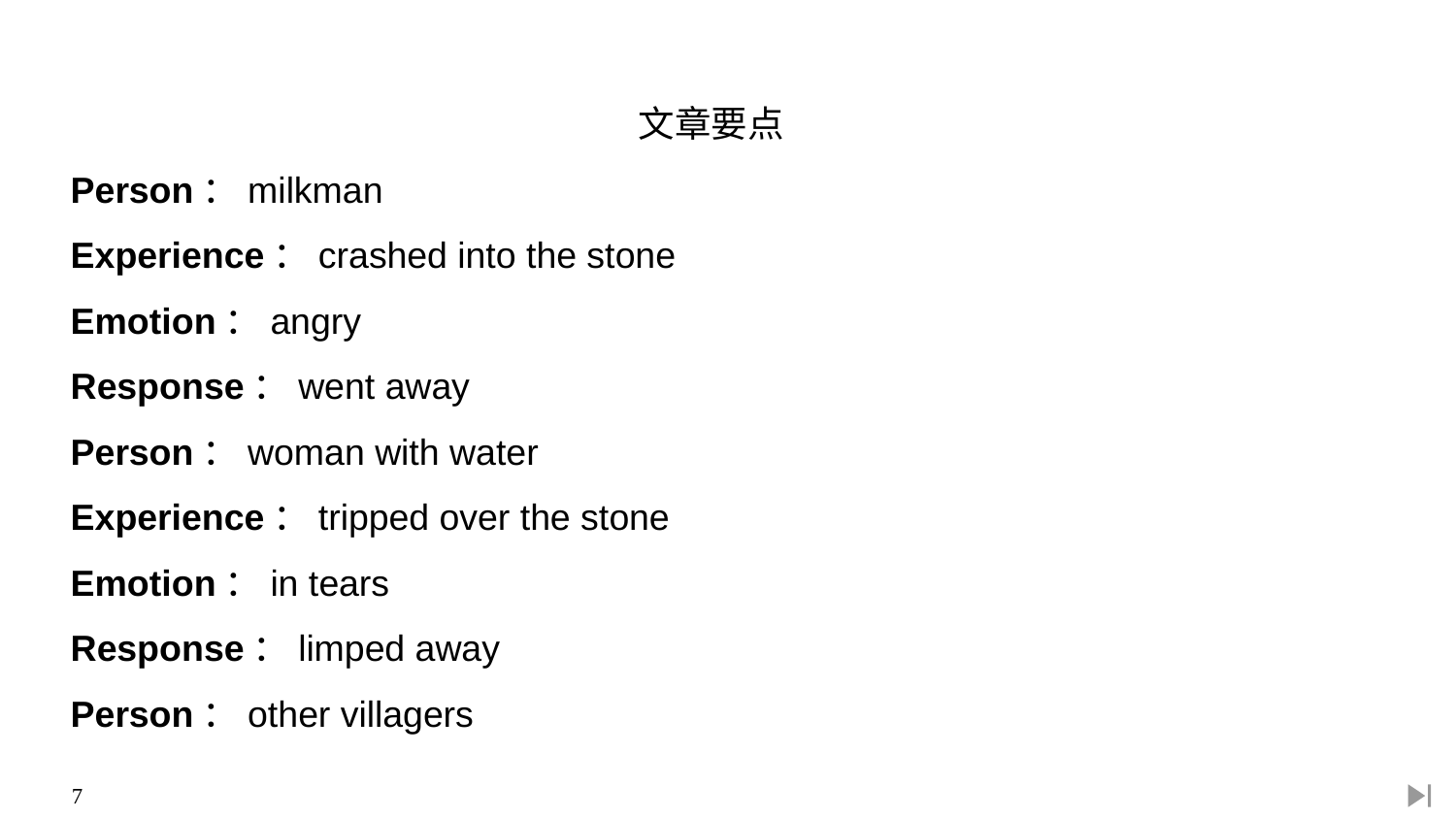

文章要点
Person：milkman
Experience：crashed into the stone
Emotion：angry
Response：went away
Person：woman with water
Experience：tripped over the stone
Emotion：in tears
Response：limped away
Person：other villagers